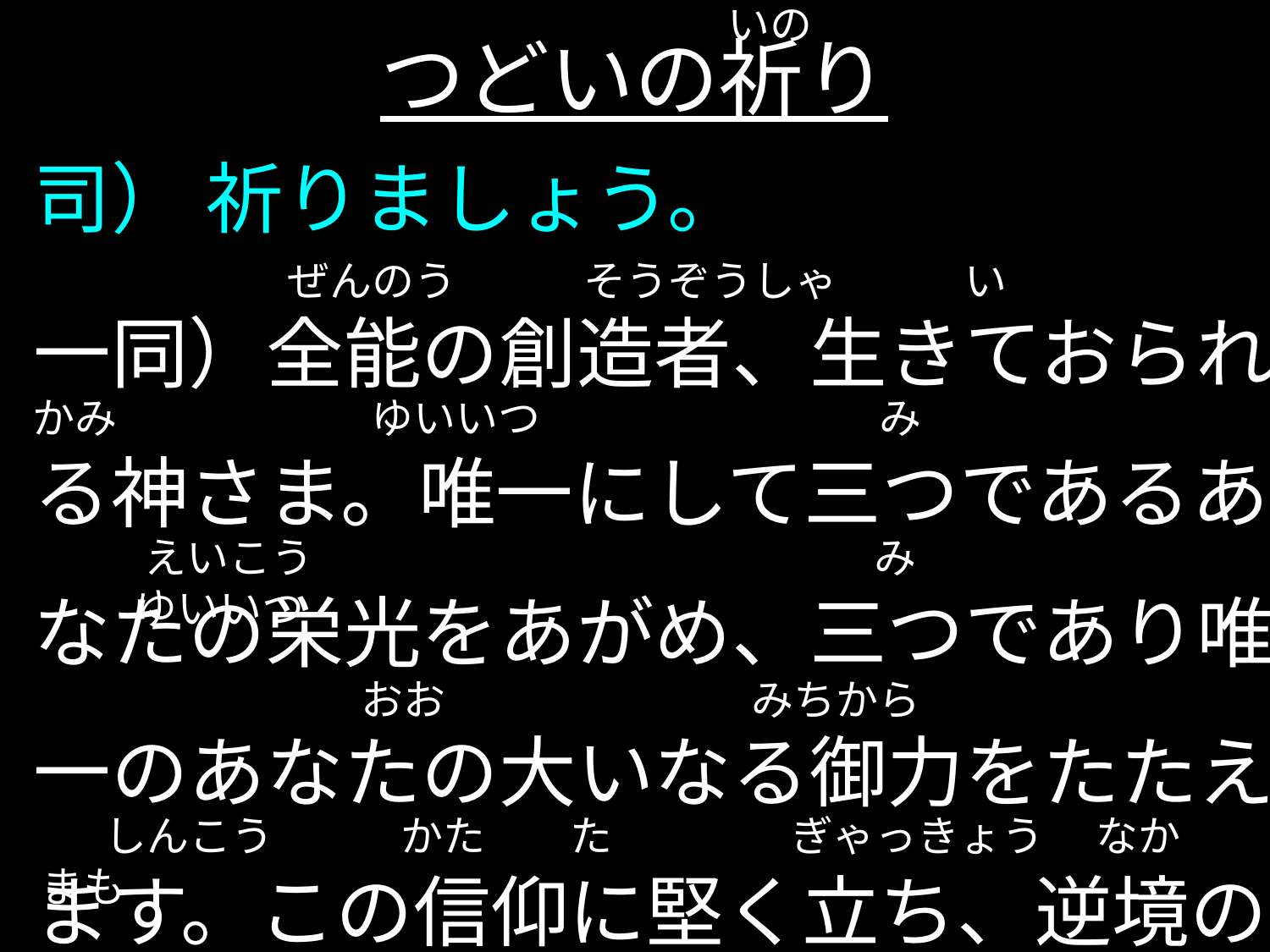

いの
つどいの祈り
司） 祈りましょう。
一同）全能の創造者、生きておられる神さま。唯一にして三つであるあなたの栄光をあがめ、三つであり唯一のあなたの大いなる御力をたたえます。この信仰に堅く立ち、逆境の中で守り、
　　　　ぜんのう　　　そうぞうしゃ　　　い
 かみ　　　　　　ゆいいつ　　　　　　　　み
　　　 えいこう　　　　　　　　　　　　　 み　　　　　　　　　　ゆいいつ
　　　　　　　　 おお　　　　　　 　みちから
           しんこう　　　かた　　た　　　　 ぎゃっきょう　 なか　　 まも